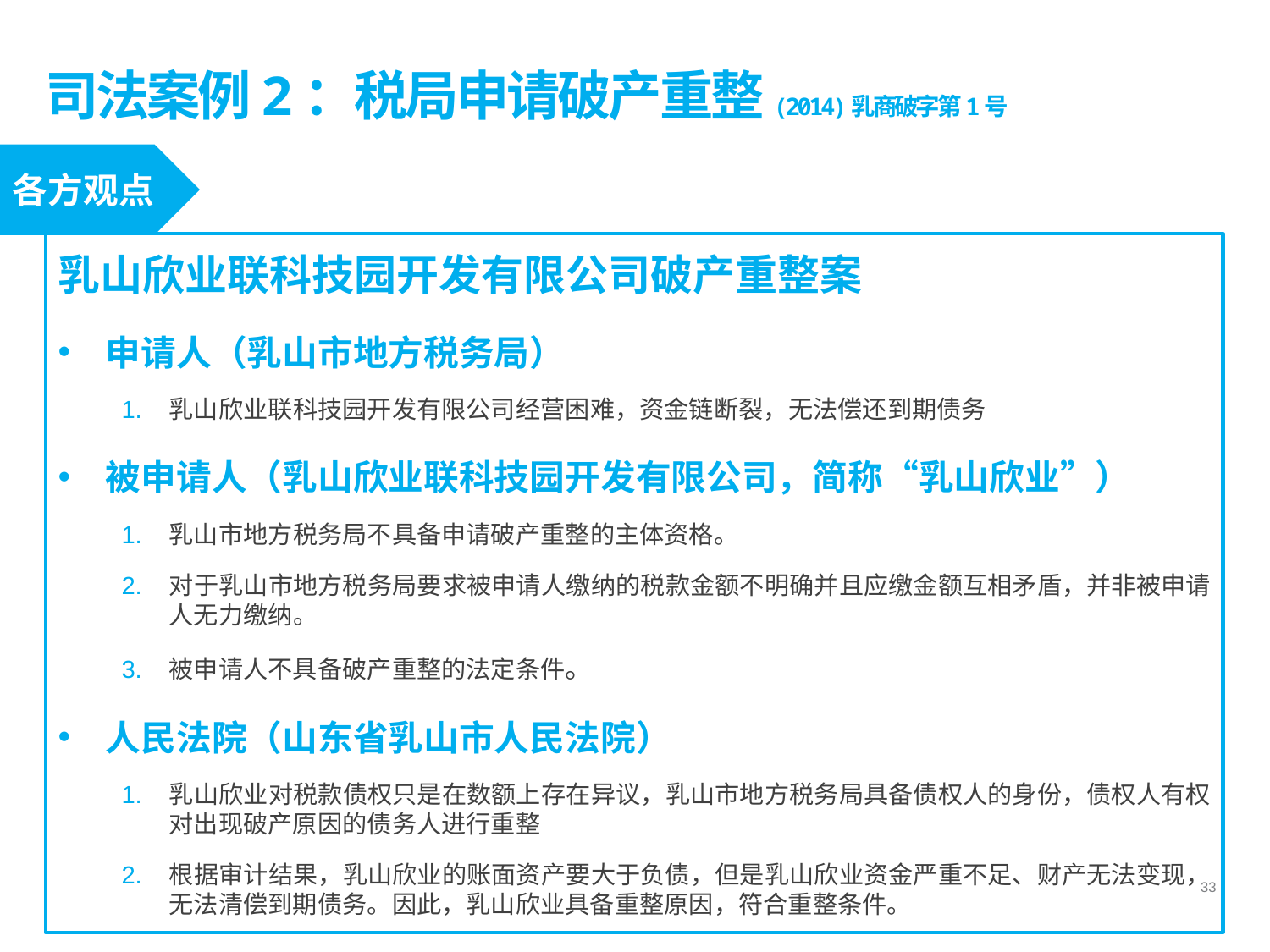

# 司法案例2：税局申请破产重整(2014)乳商破字第1号
各方观点
乳山欣业联科技园开发有限公司破产重整案
申请人（乳山市地方税务局）
乳山欣业联科技园开发有限公司经营困难，资金链断裂，无法偿还到期债务
被申请人（乳山欣业联科技园开发有限公司，简称“乳山欣业”）
乳山市地方税务局不具备申请破产重整的主体资格。
对于乳山市地方税务局要求被申请人缴纳的税款金额不明确并且应缴金额互相矛盾，并非被申请人无力缴纳。
被申请人不具备破产重整的法定条件。
人民法院（山东省乳山市人民法院）
乳山欣业对税款债权只是在数额上存在异议，乳山市地方税务局具备债权人的身份，债权人有权对出现破产原因的债务人进行重整
根据审计结果，乳山欣业的账面资产要大于负债，但是乳山欣业资金严重不足、财产无法变现，无法清偿到期债务。因此，乳山欣业具备重整原因，符合重整条件。
33